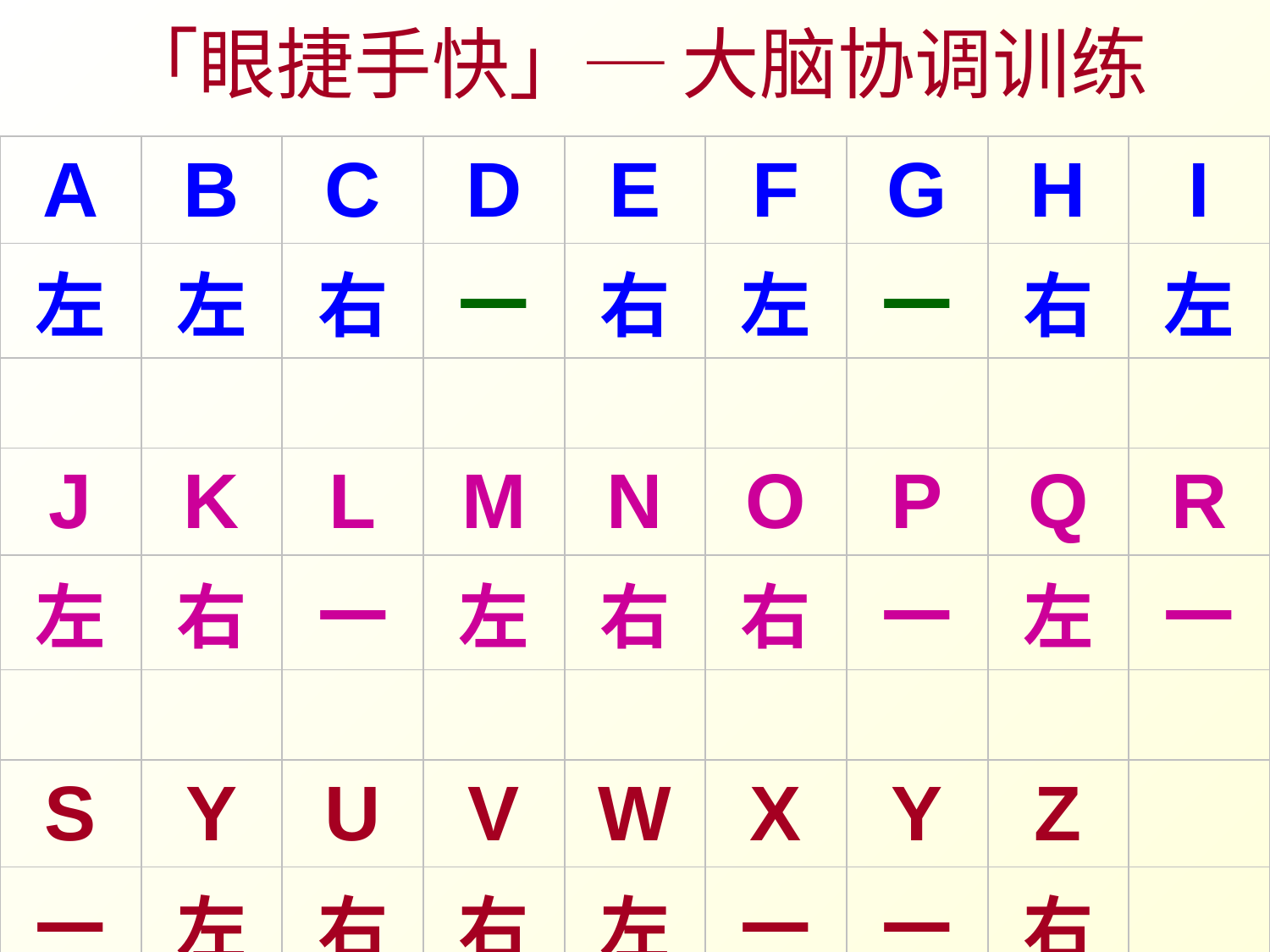

「眼捷手快」─ 大脑协调训练
| A | B | C | D | E | F | G | H | I |
| --- | --- | --- | --- | --- | --- | --- | --- | --- |
| 左 | 左 | 右 | 一 | 右 | 左 | 一 | 右 | 左 |
|  |  |  |  |  |  |  |  |  |
| J | K | L | M | N | O | P | Q | R |
| 左 | 右 | 一 | 左 | 右 | 右 | 一 | 左 | 一 |
|  |  |  |  |  |  |  |  |  |
| S | Y | U | V | W | X | Y | Z |  |
| 一 | 左 | 右 | 右 | 左 | 一 | 一 | 右 |  |